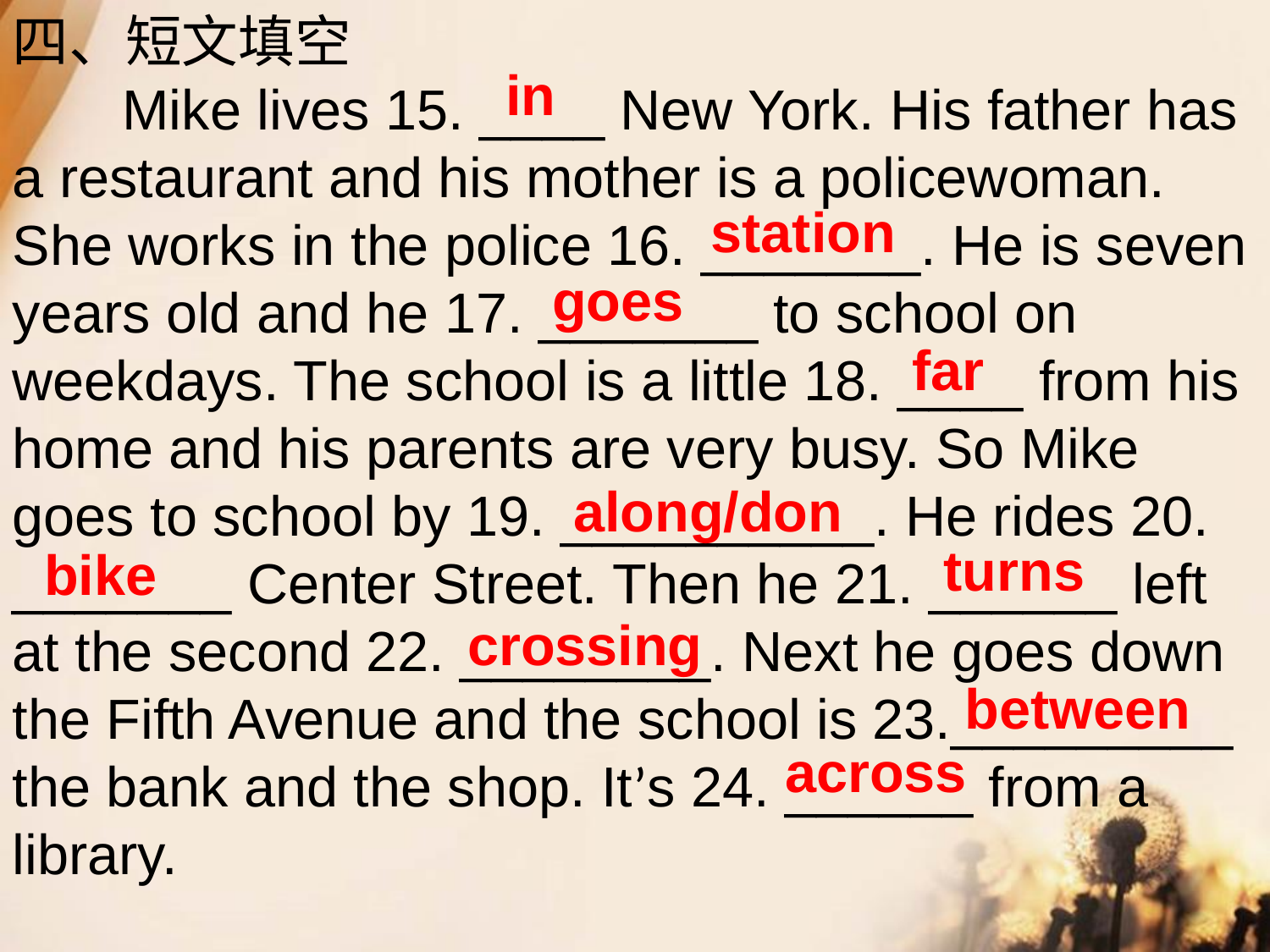

四、短文填空
       Mike lives 15. ____ New York. His father has a restaurant and his mother is a policewoman. She works in the police 16. _______. He is seven years old and he 17. _______ to school on weekdays. The school is a little 18. ____ from his home and his parents are very busy. So Mike goes to school by 19. __________. He rides 20. _______ Center Street. Then he 21. ______ left at the second 22. ________. Next he goes down the Fifth Avenue and the school is 23._________ the bank and the shop. It’s 24. ______ from a library.
in
station
goes
far
along/don
turns
bike
crossing
between
across